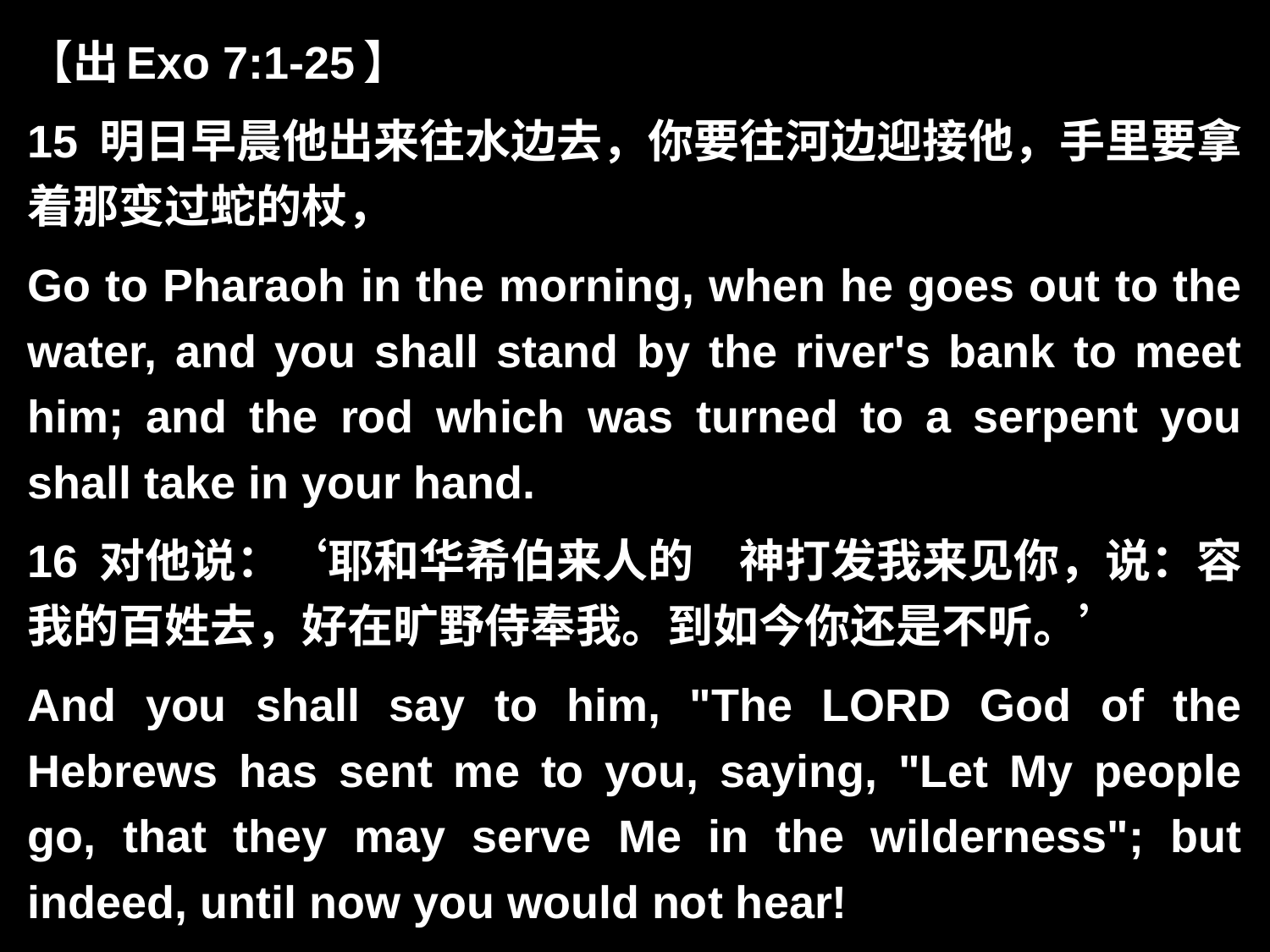

【出Exo 7:1-25】
15 明日早晨他出来往水边去，你要往河边迎接他，手里要拿着那变过蛇的杖，
Go to Pharaoh in the morning, when he goes out to the water, and you shall stand by the river's bank to meet him; and the rod which was turned to a serpent you shall take in your hand.
16 对他说：‘耶和华希伯来人的　神打发我来见你，说：容我的百姓去，好在旷野侍奉我。到如今你还是不听。’
And you shall say to him, "The LORD God of the Hebrews has sent me to you, saying, "Let My people go, that they may serve Me in the wilderness"; but indeed, until now you would not hear!